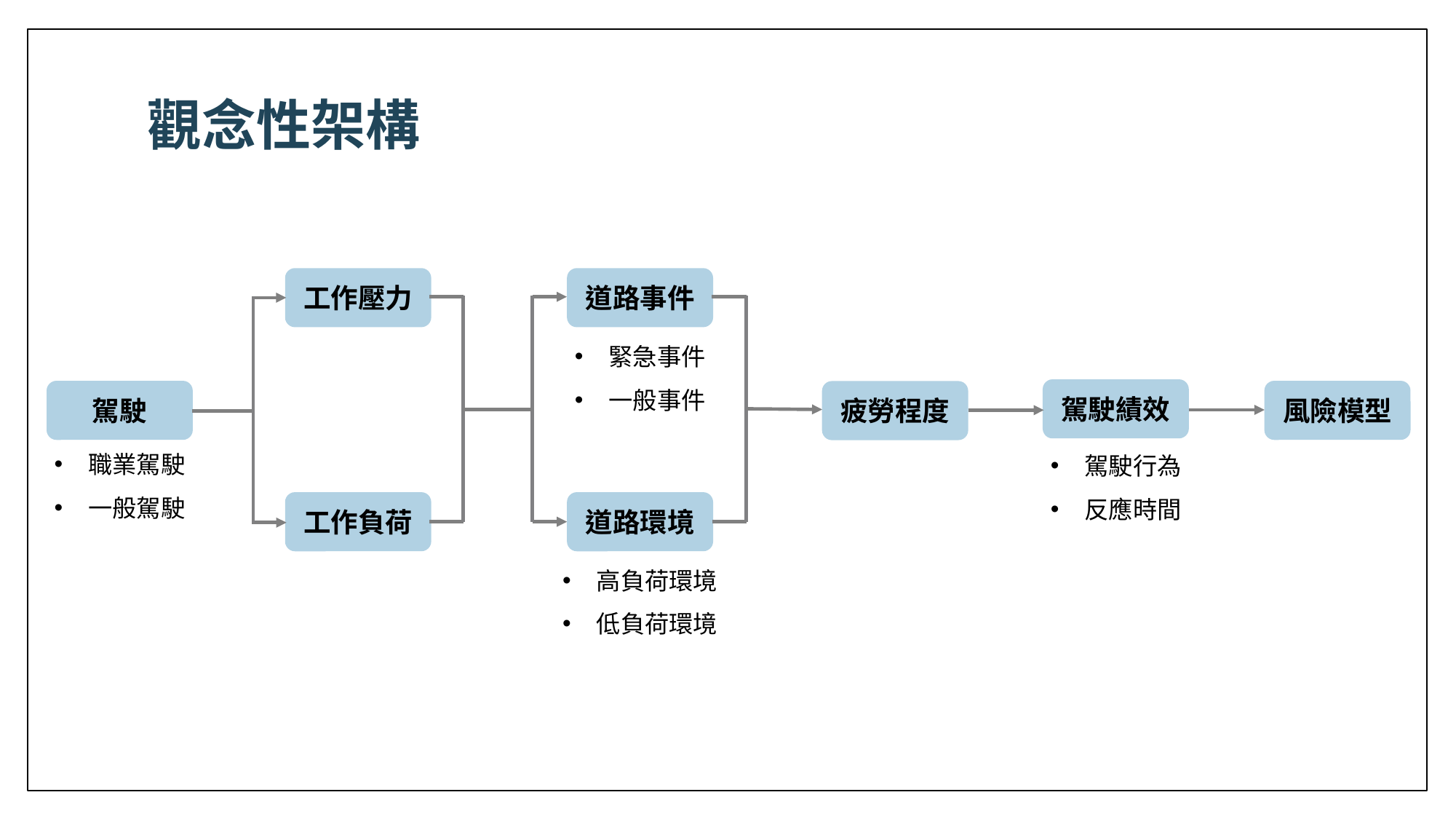

# 觀念性架構

工作壓力
道路事件
緊急事件
一般事件
駕駛績效
駕駛
職業駕駛
一般駕駛
風險模型
疲勞程度
駕駛行為
反應時間
工作負荷
道路環境
高負荷環境
低負荷環境